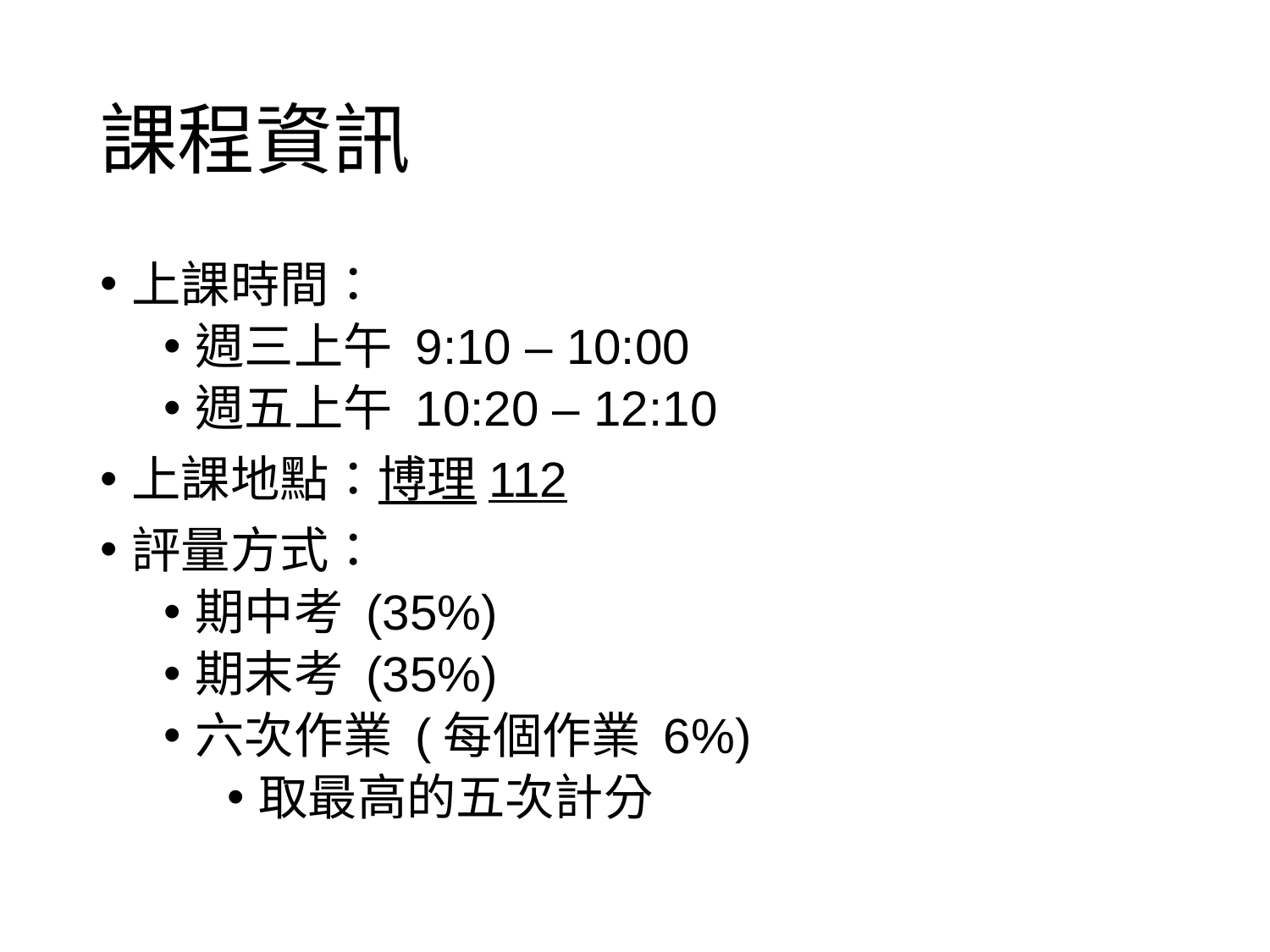

# 課程資訊
上課時間：
週三上午 9:10 – 10:00
週五上午 10:20 – 12:10
上課地點：博理112
評量方式：
期中考 (35%)
期末考 (35%)
六次作業 (每個作業 6%)
取最高的五次計分